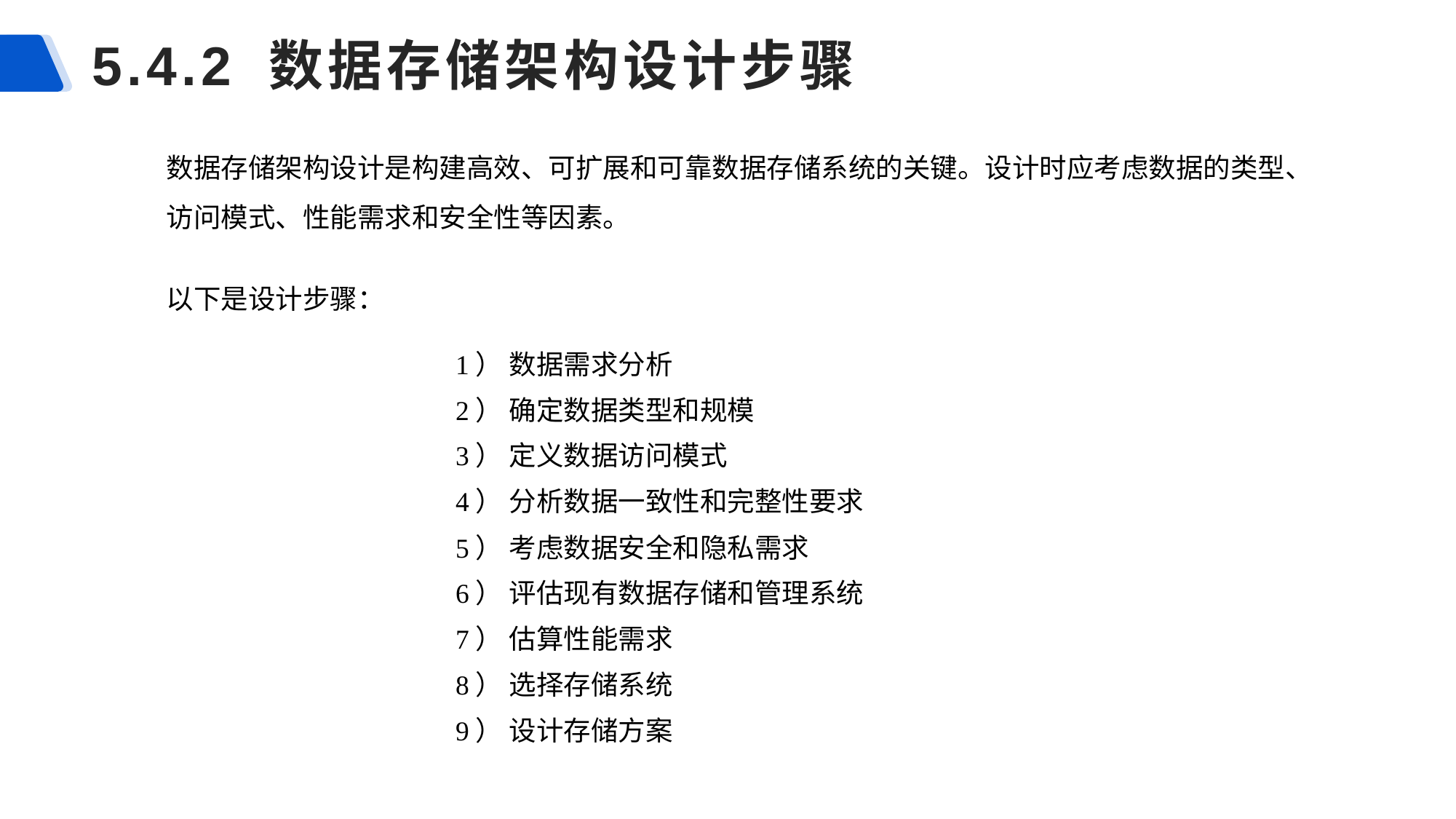

# 5.4.2 数据存储架构设计步骤
数据存储架构设计是构建高效、可扩展和可靠数据存储系统的关键。设计时应考虑数据的类型、访问模式、性能需求和安全性等因素。

以下是设计步骤：
1） 数据需求分析
2） 确定数据类型和规模
3） 定义数据访问模式
4） 分析数据一致性和完整性要求
5） 考虑数据安全和隐私需求
6） 评估现有数据存储和管理系统
7） 估算性能需求
8） 选择存储系统
9） 设计存储方案